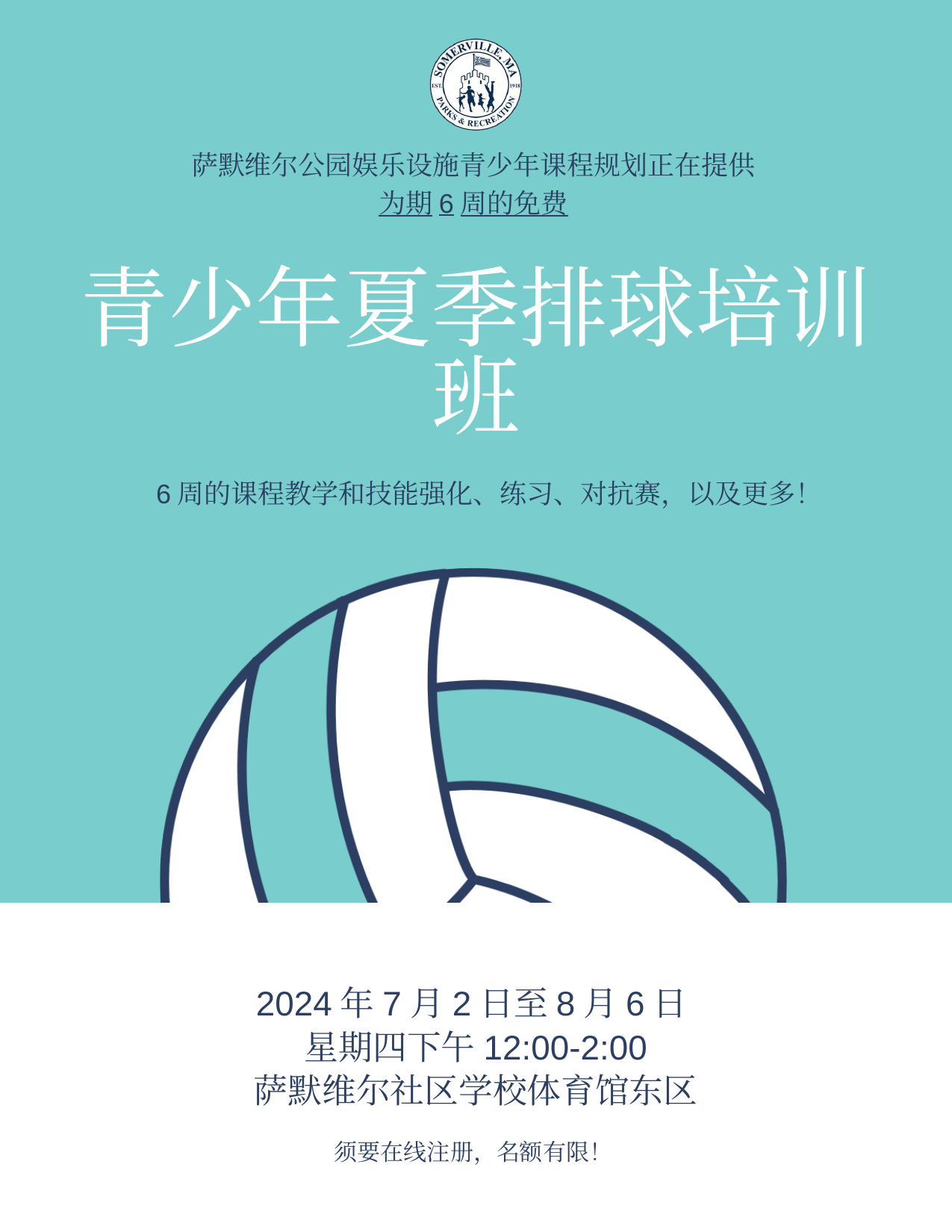

萨默维尔公园娱乐设施青少年课程规划正在提供
为期6周的免费
青少年夏季排球培训班
6周的课程教学和技能强化、练习、对抗赛，以及更多！

2024年7月2日至8月6日
星期四下午12:00-2:00
萨默维尔社区学校体育馆东区
须要在线注册，名额有限！